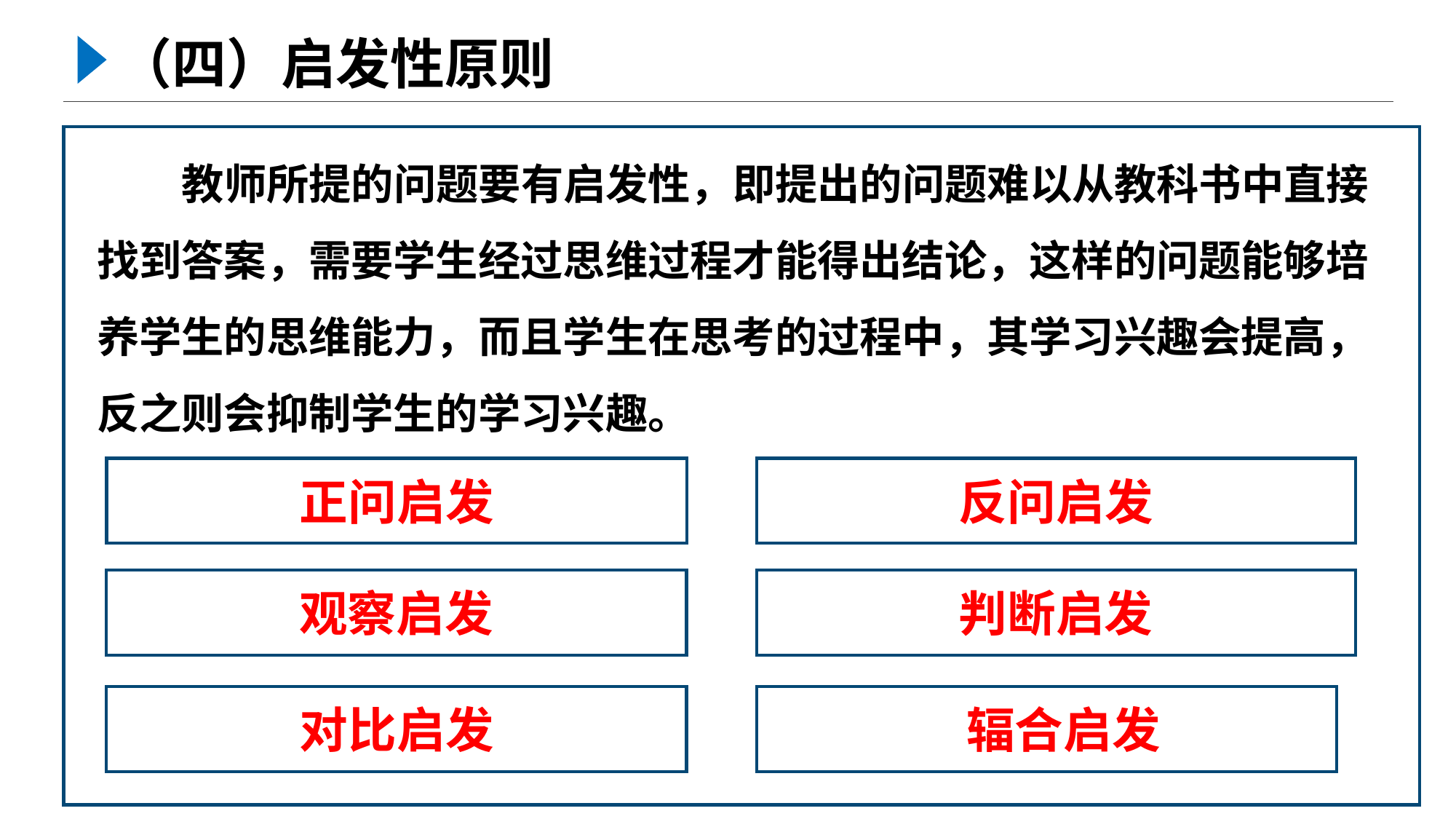

（四）启发性原则

    教师所提的问题要有启发性，即提出的问题难以从教科书中直接找到答案，需要学生经过思维过程才能得出结论，这样的问题能够培养学生的思维能力，而且学生在思考的过程中，其学习兴趣会提高，反之则会抑制学生的学习兴趣。

正问启发
反问启发

观察启发
判断启发

对比启发
辐合启发